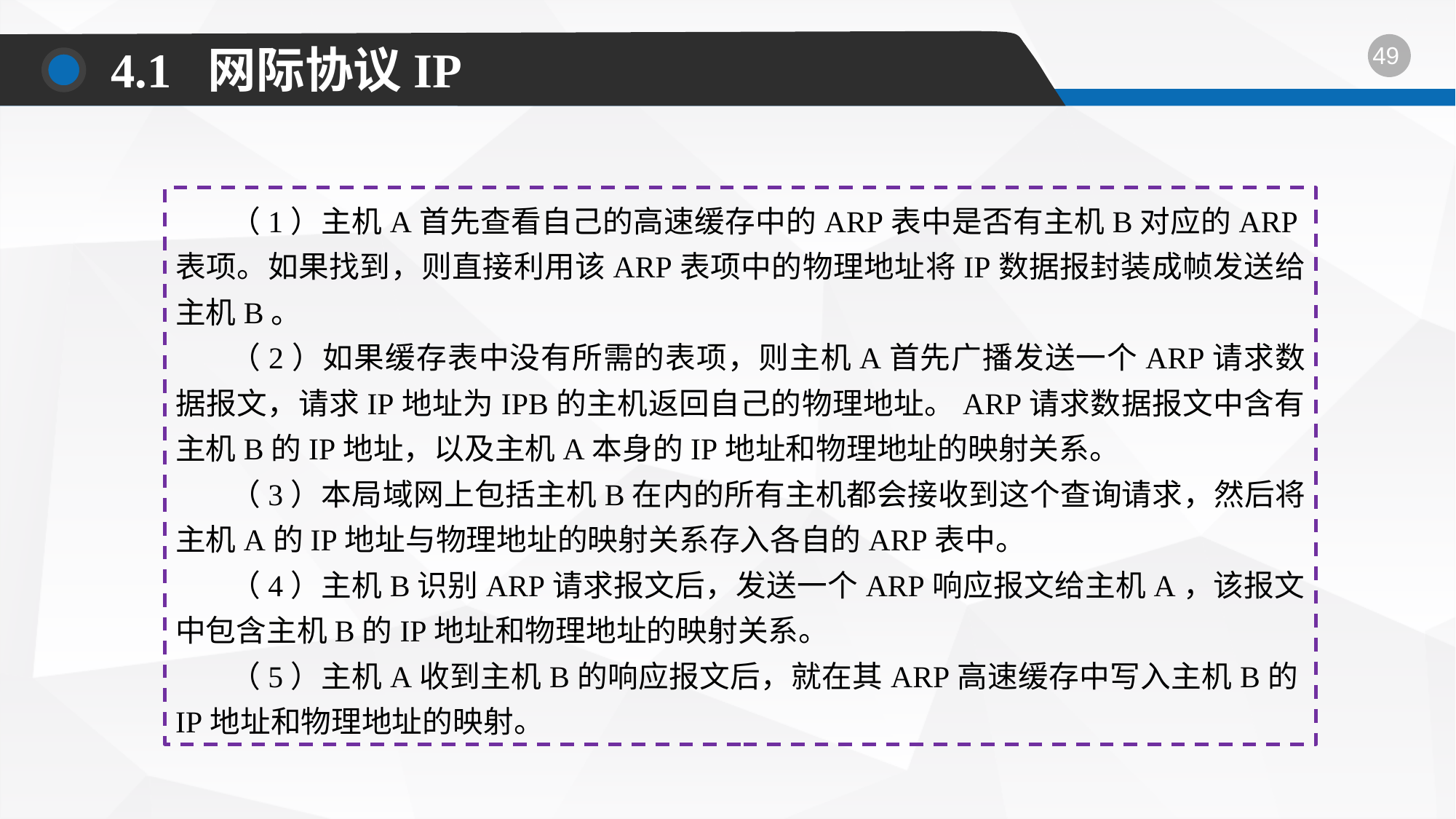

4.1  网际协议IP
（1）主机A首先查看自己的高速缓存中的ARP表中是否有主机B对应的ARP表项。如果找到，则直接利用该ARP表项中的物理地址将IP数据报封装成帧发送给主机B。
（2）如果缓存表中没有所需的表项，则主机A首先广播发送一个ARP请求数据报文，请求IP地址为IPB的主机返回自己的物理地址。ARP请求数据报文中含有主机B的IP地址，以及主机A本身的IP地址和物理地址的映射关系。
（3）本局域网上包括主机B在内的所有主机都会接收到这个查询请求，然后将主机A的IP地址与物理地址的映射关系存入各自的ARP表中。
（4）主机B识别ARP请求报文后，发送一个ARP响应报文给主机A，该报文中包含主机B的IP地址和物理地址的映射关系。
（5）主机A收到主机B的响应报文后，就在其ARP高速缓存中写入主机B的IP地址和物理地址的映射。